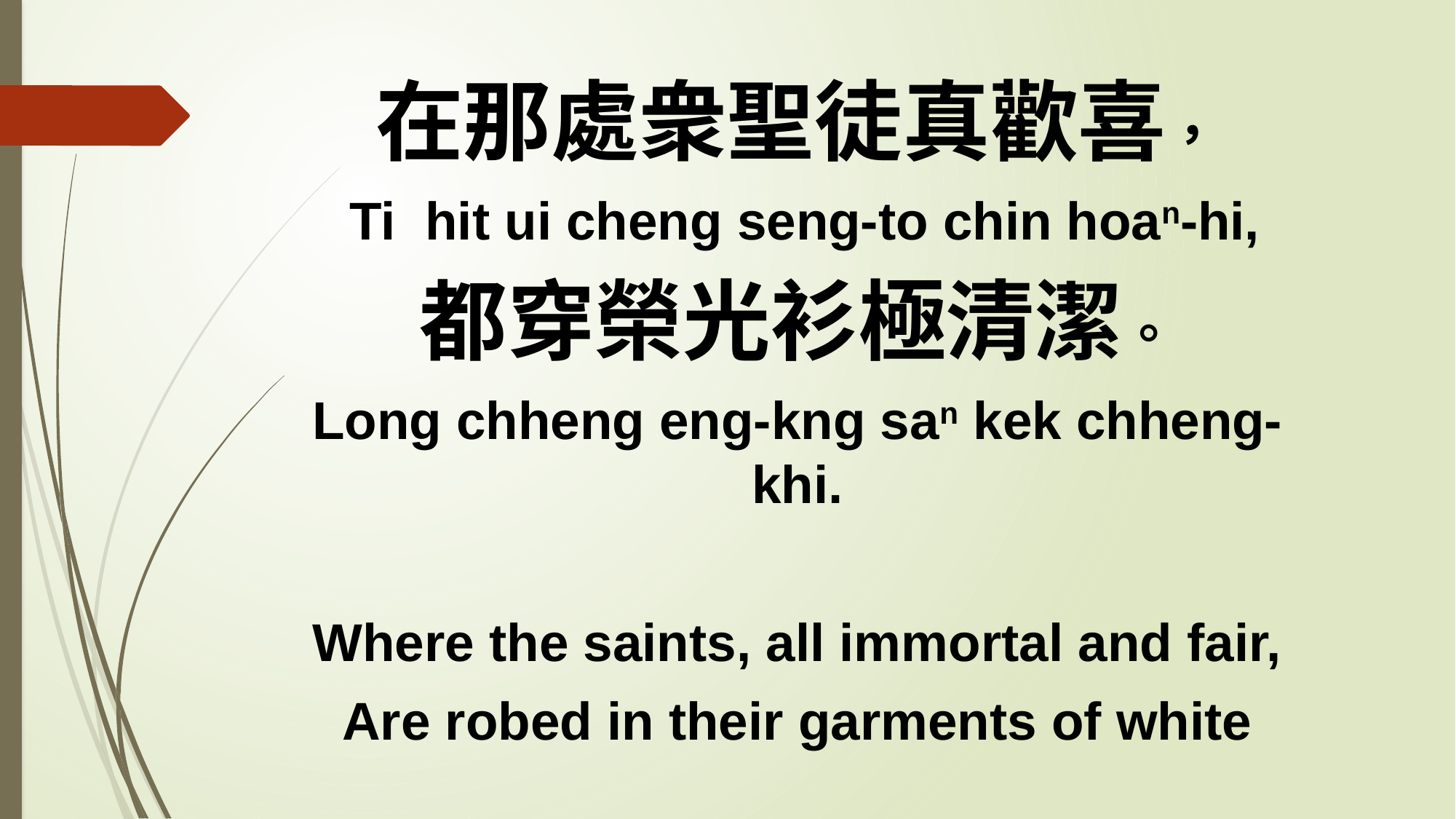

在那處衆聖徒真歡喜，
 Ti  hit ui cheng seng-to chin hoan-hi,
都穿榮光衫極清潔。
Long chheng eng-kng san kek chheng-khi.

Where the saints, all immortal and fair,
Are robed in their garments of white